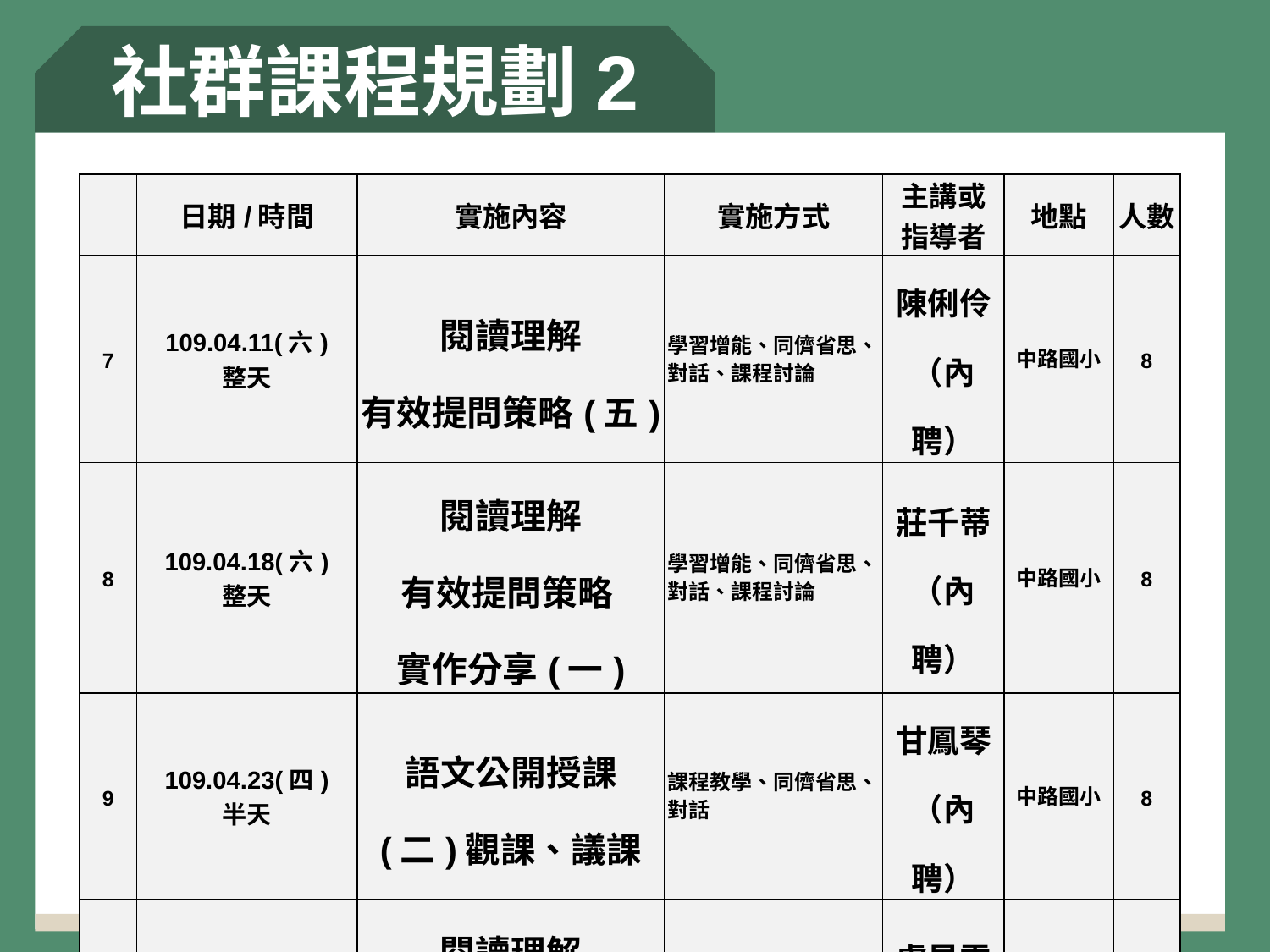

# 社群課程規劃2

|  | 日期/時間 | 實施內容 | 實施方式 | 主講或 指導者 | 地點 | 人數 |
| --- | --- | --- | --- | --- | --- | --- |
| 7 | 109.04.11(六) 整天 | 閱讀理解 有效提問策略(五) | 學習增能、同儕省思、對話、課程討論 | 陳俐伶 （內聘） | 中路國小 | 8 |
| 8 | 109.04.18(六) 整天 | 閱讀理解 有效提問策略 實作分享(一) | 學習增能、同儕省思、對話、課程討論 | 莊千蒂 （內聘） | 中路國小 | 8 |
| 9 | 109.04.23(四) 半天 | 語文公開授課 (二)觀課、議課 | 課程教學、同儕省思、對話 | 甘鳳琴 （內聘） | 中路國小 | 8 |
| 10 | 109.05.16(六) 整天 | 閱讀理解 有效提問策略 實作分享(二) | 學習增能、同儕省思、對話、課程討論 | 盧昱雯 （內聘） | 中路國小 | 8 |
11